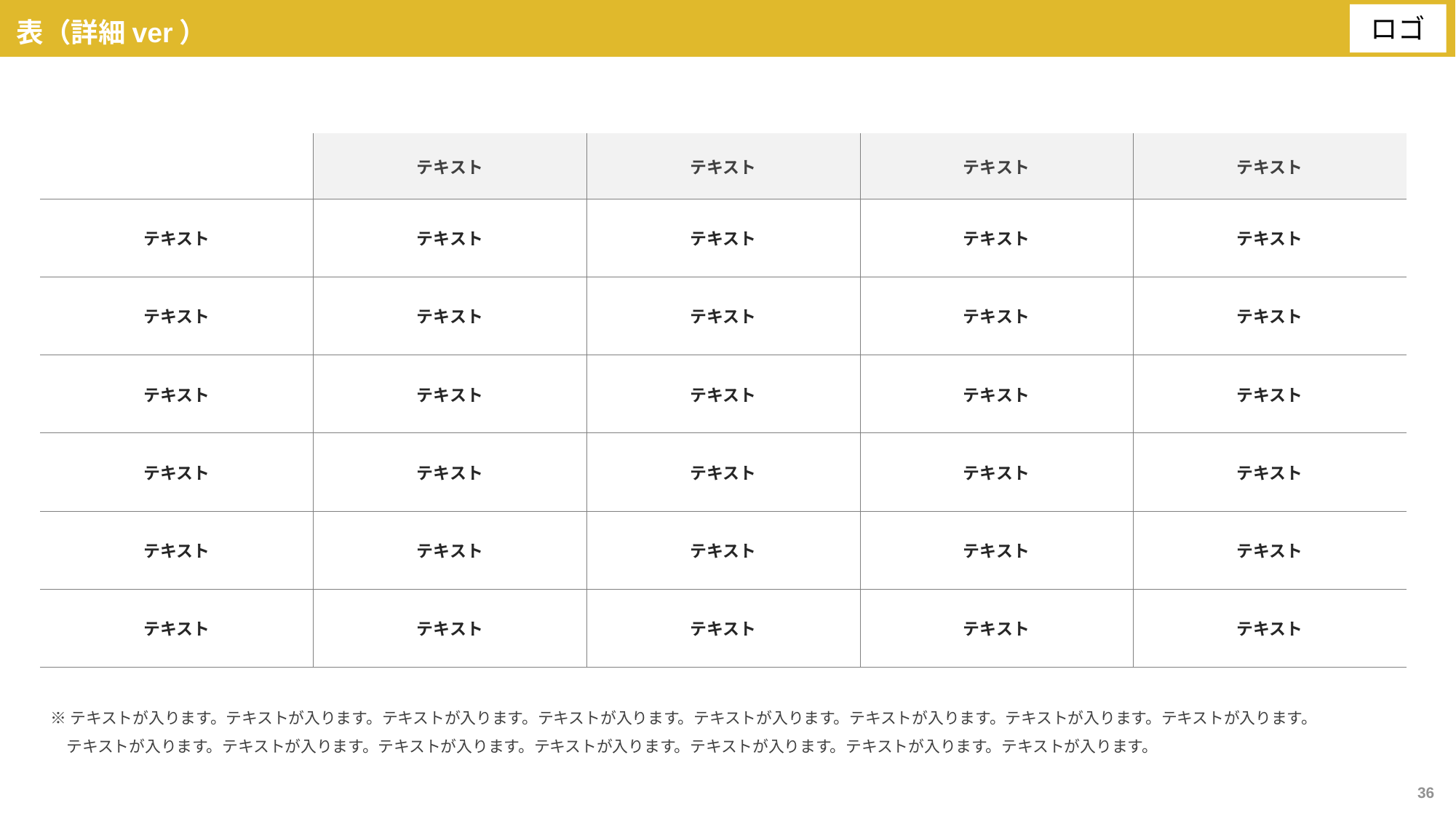

# 表（詳細ver）
|  | テキスト | テキスト | テキスト | テキスト |
| --- | --- | --- | --- | --- |
| テキスト | テキスト | テキスト | テキスト | テキスト |
| テキスト | テキスト | テキスト | テキスト | テキスト |
| テキスト | テキスト | テキスト | テキスト | テキスト |
| テキスト | テキスト | テキスト | テキスト | テキスト |
| テキスト | テキスト | テキスト | テキスト | テキスト |
| テキスト | テキスト | テキスト | テキスト | テキスト |
※テキストが入ります。テキストが入ります。テキストが入ります。テキストが入ります。テキストが入ります。テキストが入ります。テキストが入ります。テキストが入ります。
　テキストが入ります。テキストが入ります。テキストが入ります。テキストが入ります。テキストが入ります。テキストが入ります。テキストが入ります。
36